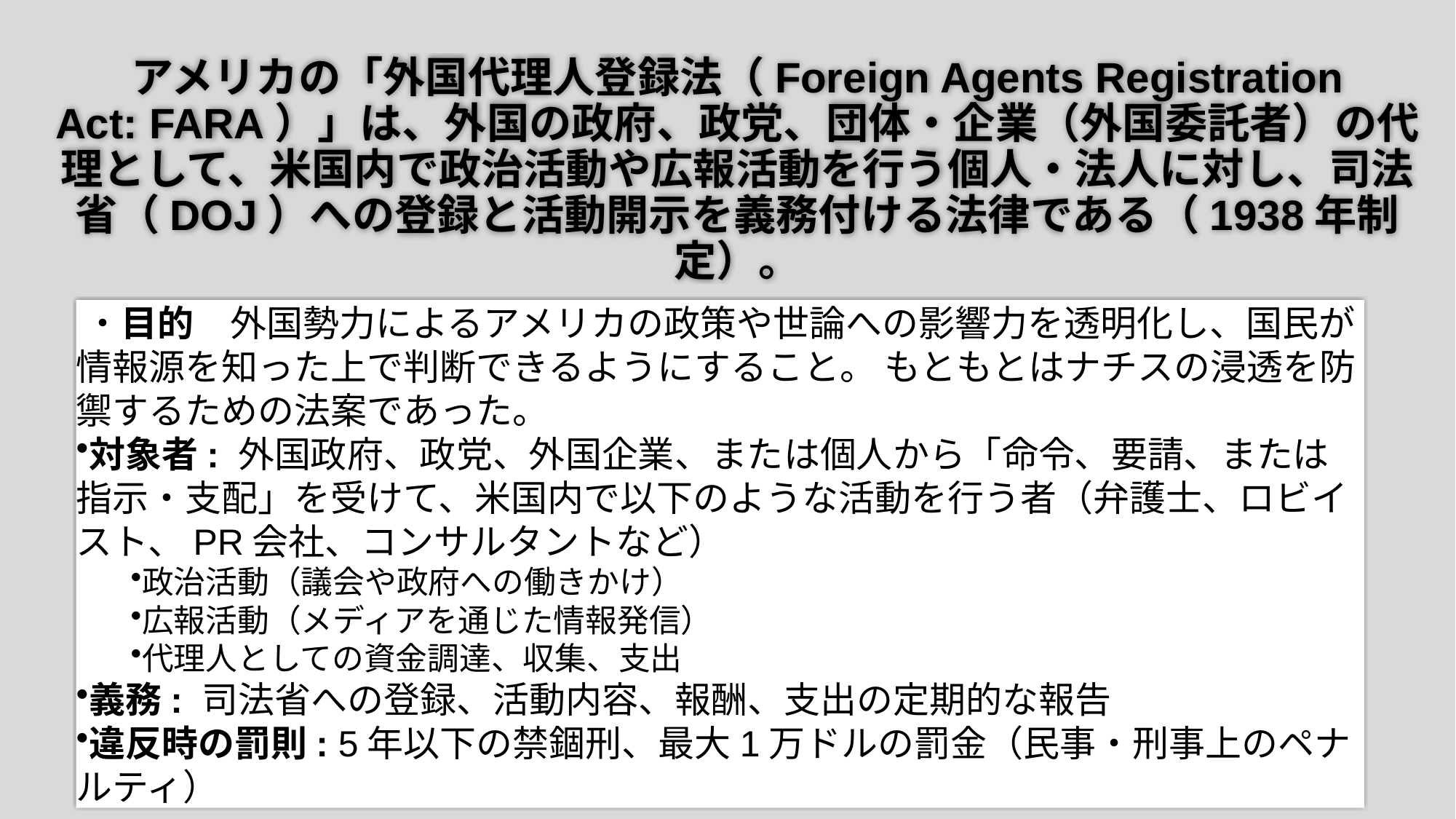

# アメリカの「外国代理人登録法（Foreign Agents Registration Act: FARA）」は、外国の政府、政党、団体・企業（外国委託者）の代理として、米国内で政治活動や広報活動を行う個人・法人に対し、司法省（DOJ）への登録と活動開示を義務付ける法律である（1938年制定）。
 ・目的　外国勢力によるアメリカの政策や世論への影響力を透明化し、国民が情報源を知った上で判断できるようにすること。 もともとはナチスの浸透を防禦するための法案であった。
対象者: 外国政府、政党、外国企業、または個人から「命令、要請、または指示・支配」を受けて、米国内で以下のような活動を行う者（弁護士、ロビイスト、PR会社、コンサルタントなど）
政治活動（議会や政府への働きかけ）
広報活動（メディアを通じた情報発信）
代理人としての資金調達、収集、支出
義務: 司法省への登録、活動内容、報酬、支出の定期的な報告
違反時の罰則: 5年以下の禁錮刑、最大1万ドルの罰金（民事・刑事上のペナルティ）
プレゼンテーションのタイトル
20XX/9/3
18